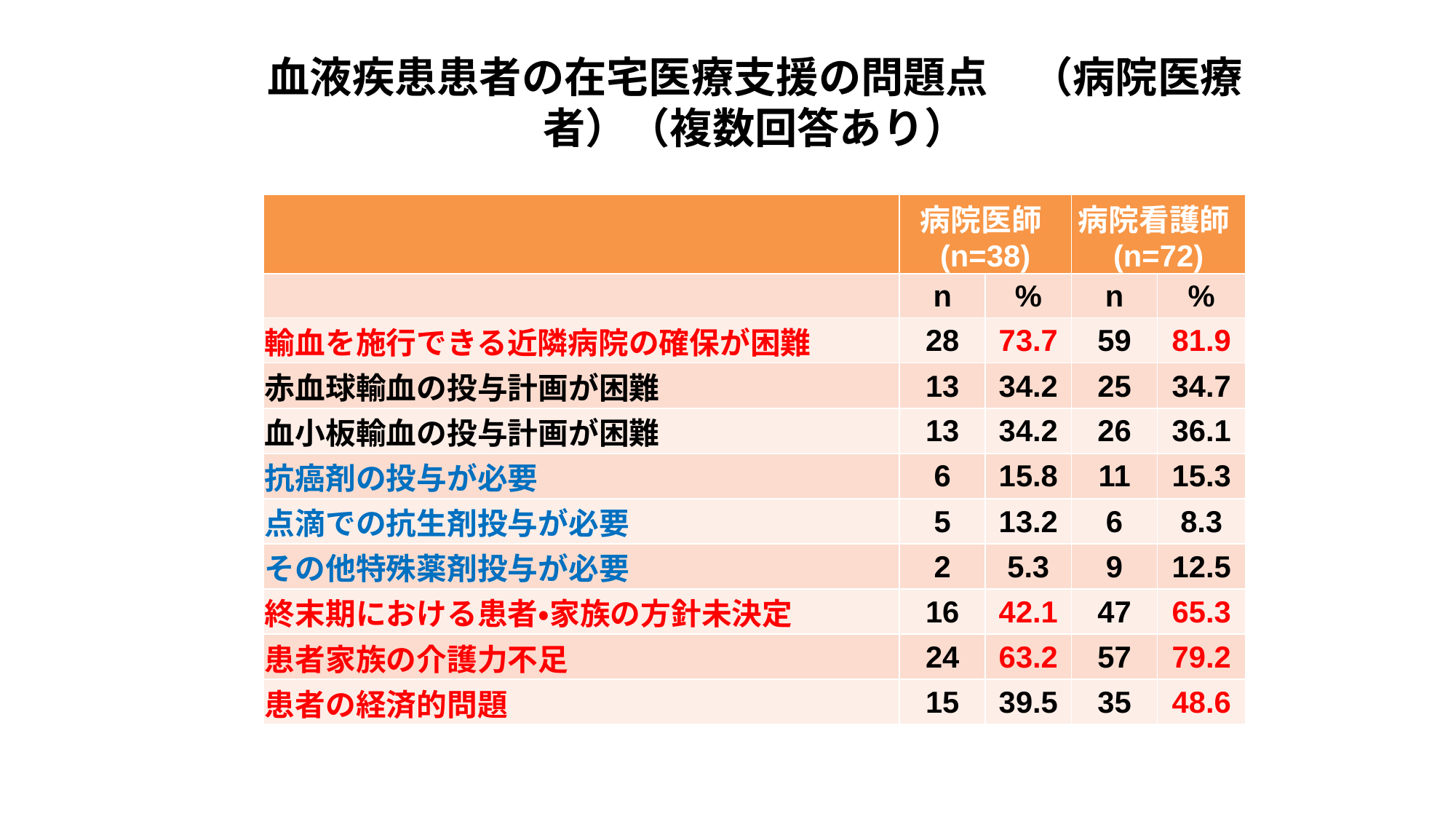

# 血液疾患患者の在宅医療支援の問題点　（病院医療者）（複数回答あり）
|  | 病院医師(n=38) |  | 病院看護師(n=72) |  |
| --- | --- | --- | --- | --- |
|  | n | % | n | % |
| 輸血を施行できる近隣病院の確保が困難 | 28 | 73.7 | 59 | 81.9 |
| 赤血球輸血の投与計画が困難 | 13 | 34.2 | 25 | 34.7 |
| 血小板輸血の投与計画が困難 | 13 | 34.2 | 26 | 36.1 |
| 抗癌剤の投与が必要 | 6 | 15.8 | 11 | 15.3 |
| 点滴での抗生剤投与が必要 | 5 | 13.2 | 6 | 8.3 |
| その他特殊薬剤投与が必要 | 2 | 5.3 | 9 | 12.5 |
| 終末期における患者・家族の方針未決定 | 16 | 42.1 | 47 | 65.3 |
| 患者家族の介護力不足 | 24 | 63.2 | 57 | 79.2 |
| 患者の経済的問題 | 15 | 39.5 | 35 | 48.6 |